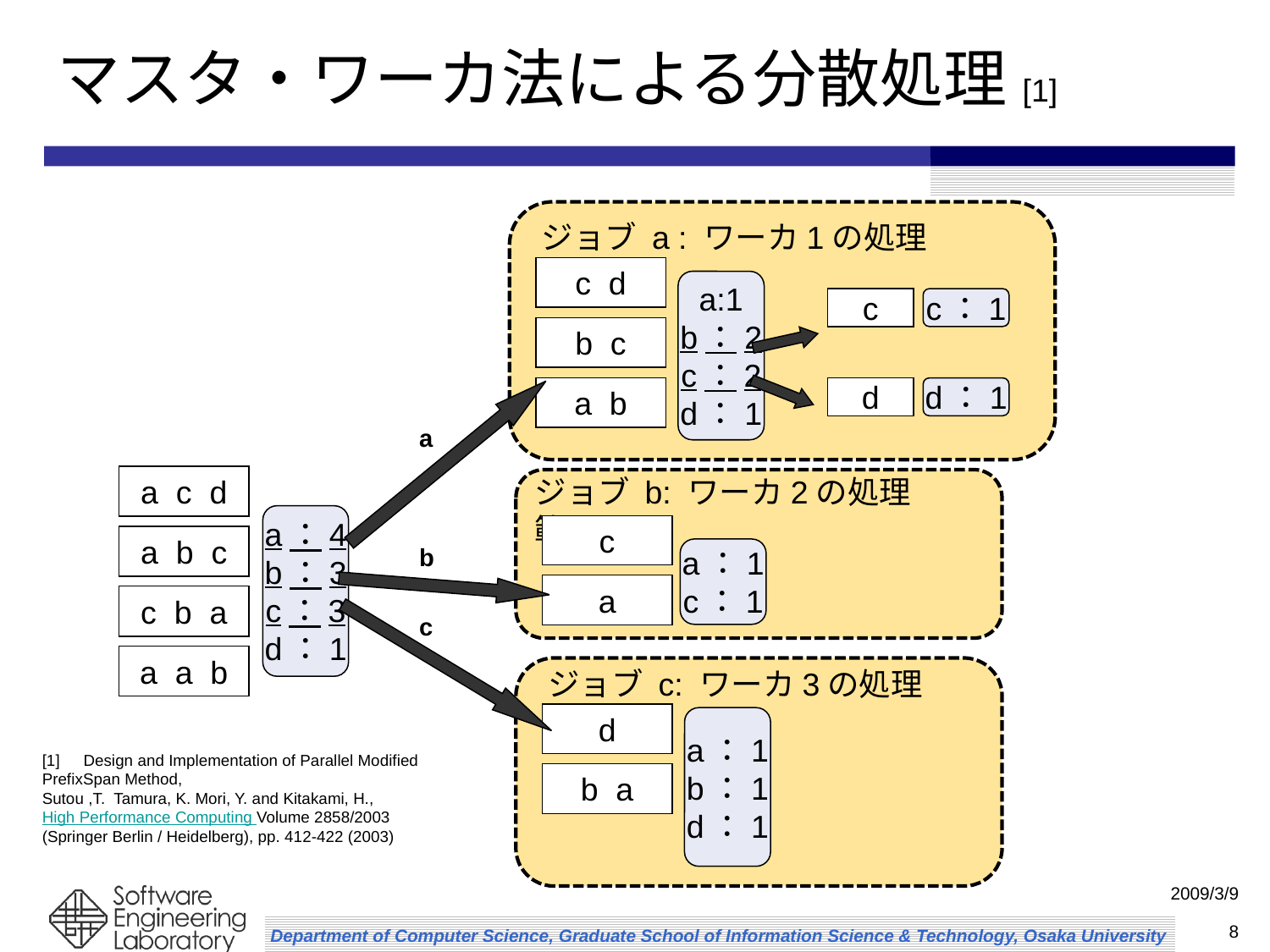

# マスタ・ワーカ法による分散処理[1]

ジョブ a : ワーカ1の処理範囲
a:1
b：2
c：2
d：1
c
c：1

d
d：1

c  d
b  c
a  b
a

a  c  d
a  b  c
c  b  a
a  a  b
ジョブ b: ワーカ2の処理範囲

a：1
c：1
c
a

ジョブ c: ワーカ3の処理範囲
a：1
b：1
d：1
d
b  a
a：4
b：3
c：3
d：1
b

c

[1]　Design and Implementation of Parallel Modified PrefixSpan Method,
Sutou ,T.  Tamura, K. Mori, Y. and Kitakami, H.,
High Performance Computing Volume 2858/2003 (Springer Berlin / Heidelberg), pp. 412-422 (2003)
2009/3/9
8